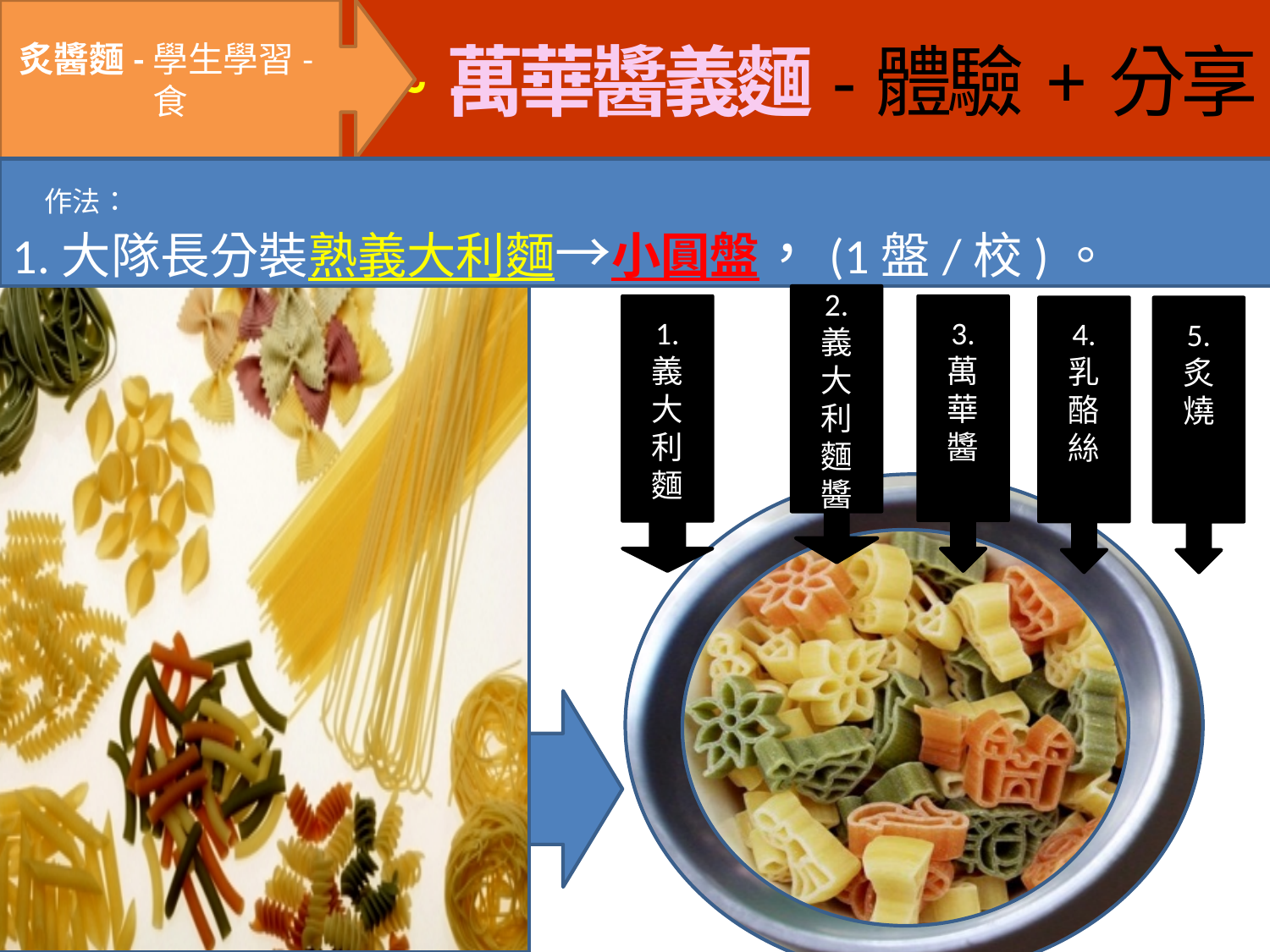

炙醬麵-學生學習-食
炙~萬華醬義麵-體驗+分享
    作法：
1.大隊長分裝熟義大利麵→小圓盤，(1盤/校)。

2.
義
大
利
麵
醬
1.
義
大
利
麵
3.
萬
華
醬

4.
乳
酪
絲

5.
炙
燒